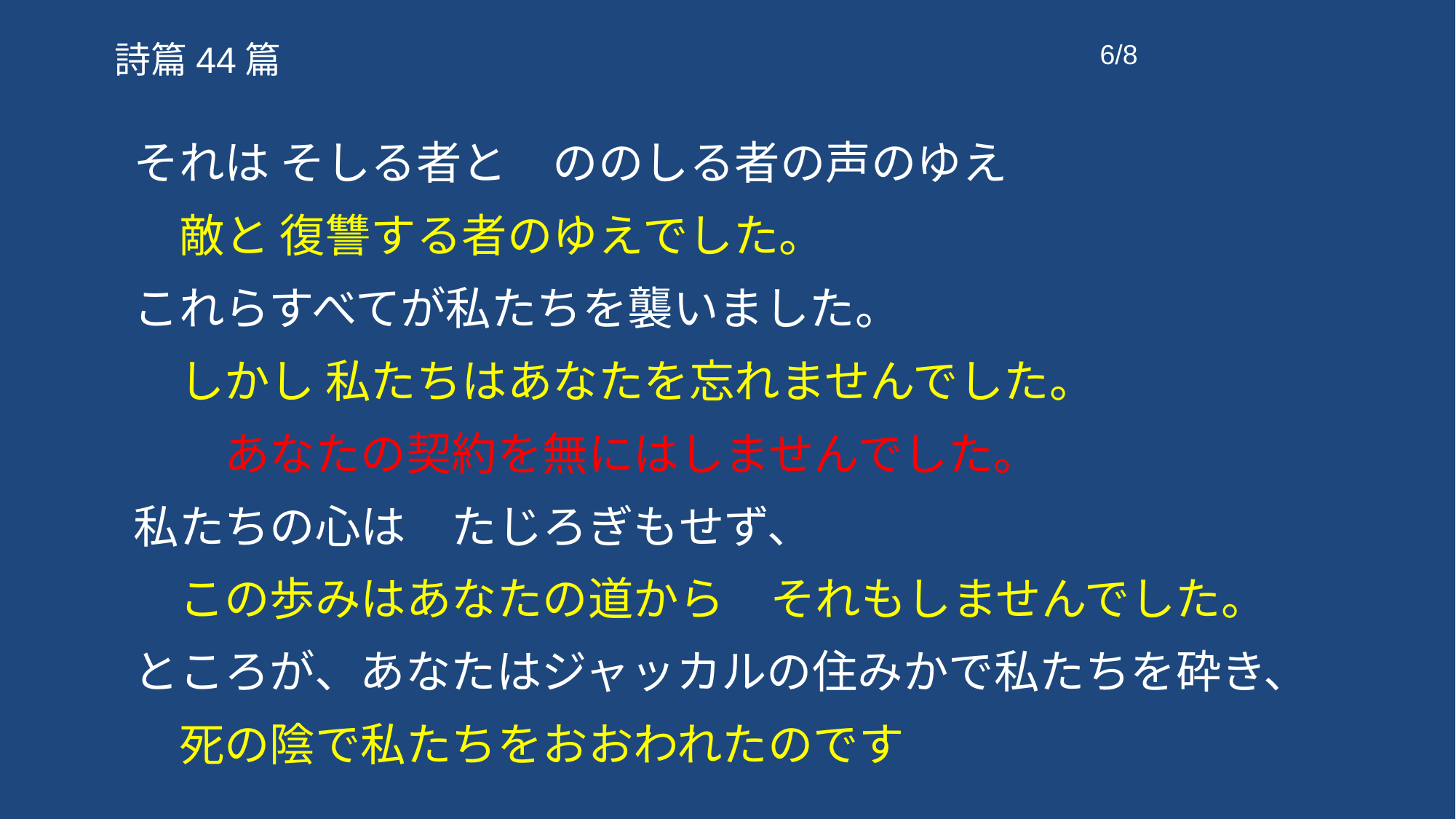

6/8
詩篇44篇
それは そしる者と　ののしる者の声のゆえ
　敵と 復讐する者のゆえでした。
これらすべてが私たちを襲いました。
　しかし 私たちはあなたを忘れませんでした。
　　あなたの契約を無にはしませんでした。
私たちの心は　たじろぎもせず、
　この歩みはあなたの道から　それもしませんでした。
ところが、あなたはジャッカルの住みかで私たちを砕き、
　死の陰で私たちをおおわれたのです